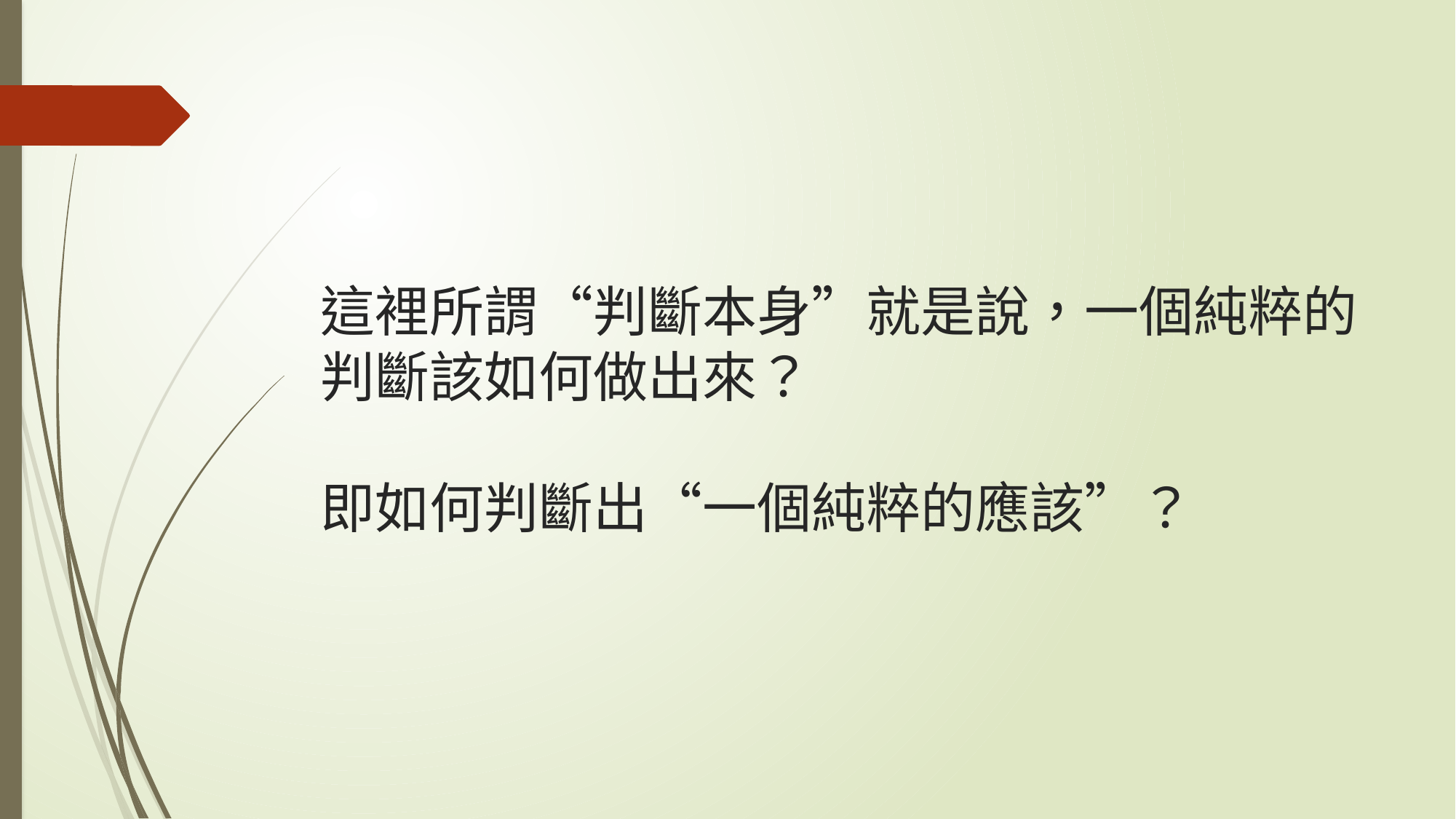

# 這裡所謂“判斷本身”就是說，一個純粹的判斷該如何做出來？ 即如何判斷出“一個純粹的應該”？